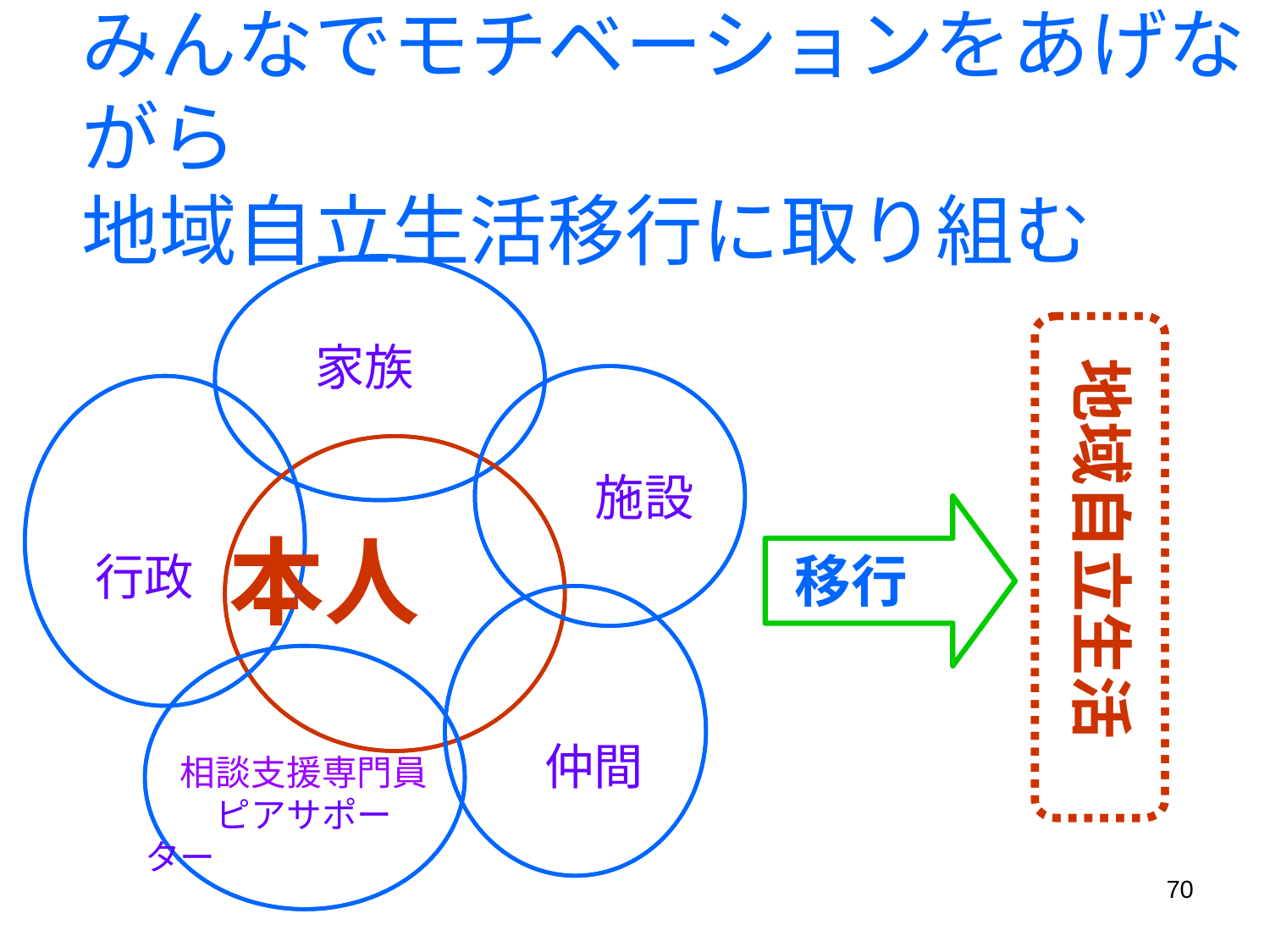

# みんなでモチベーションをあげながら 地域自立生活移行に取り組む

家族
地域自立生活

施設

本人
行政
移行

仲間

　相談支援専門員
　　ピアサポーター
70